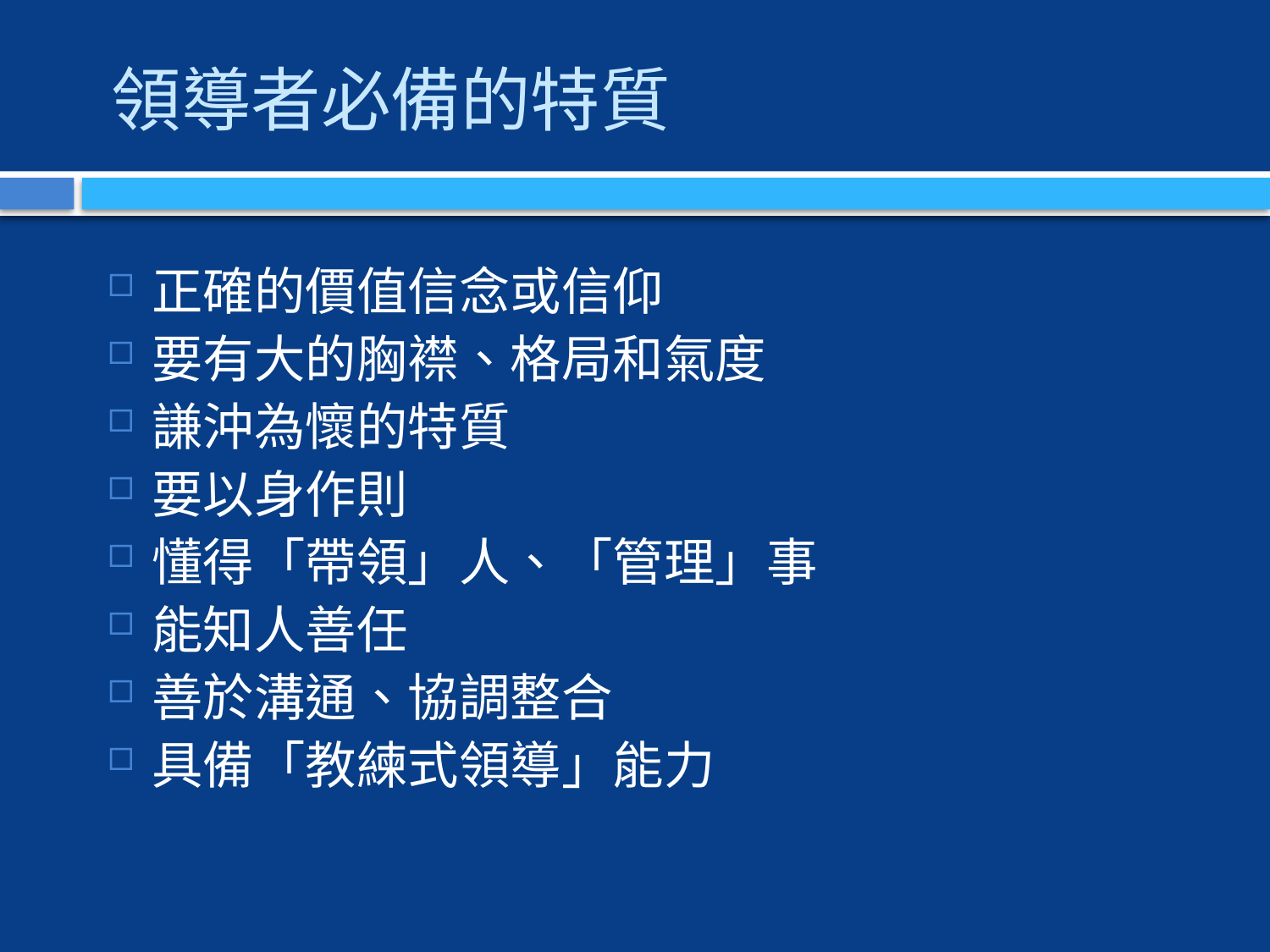

# 領導者必備的特質
正確的價值信念或信仰
要有大的胸襟、格局和氣度
謙沖為懷的特質
要以身作則
懂得「帶領」人、「管理」事
能知人善任
善於溝通、協調整合
具備「教練式領導」能力